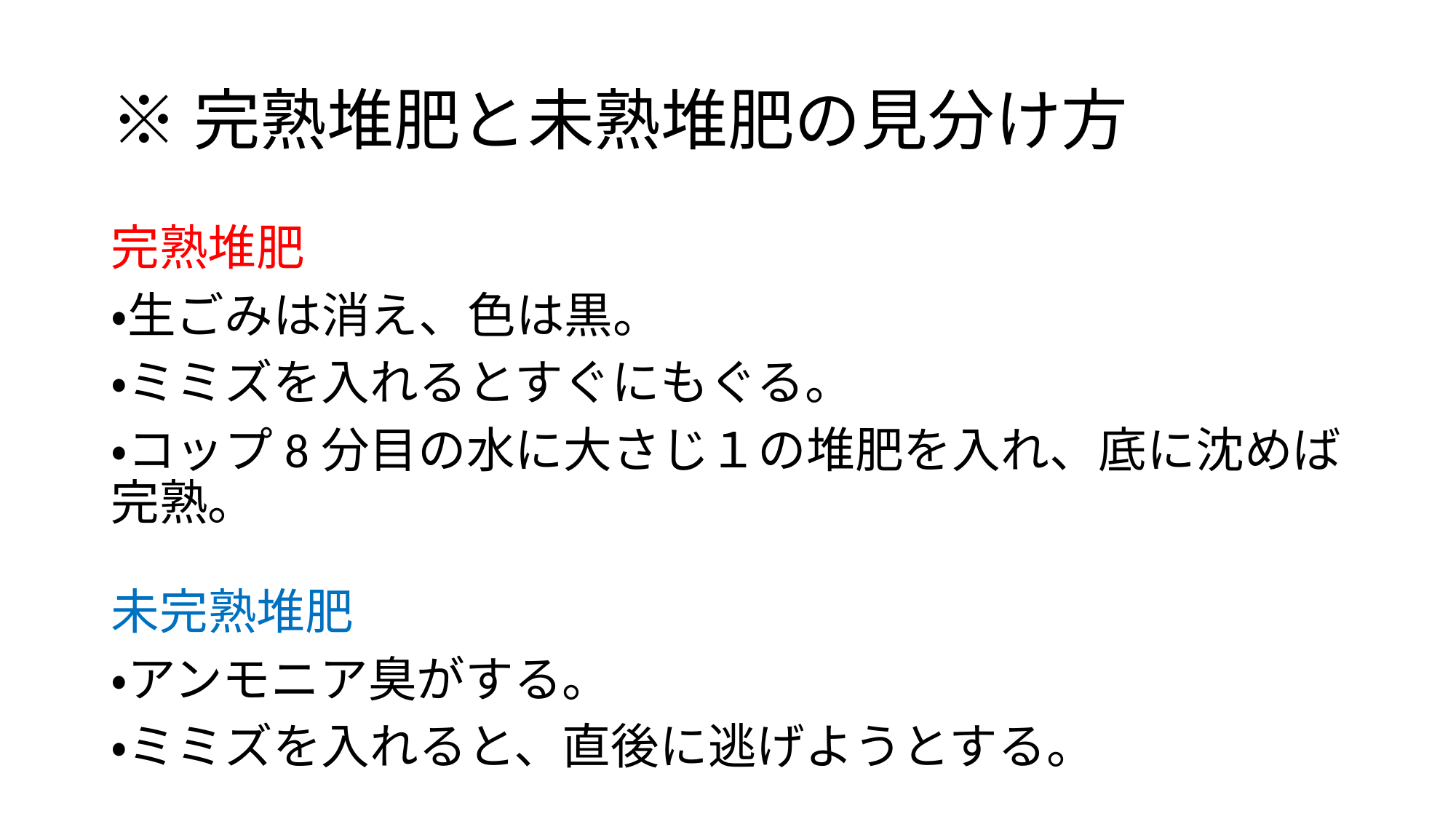

# ※完熟堆肥と未熟堆肥の見分け方
完熟堆肥
・生ごみは消え、色は黒。
・ミミズを入れるとすぐにもぐる。
・コップ8分目の水に大さじ１の堆肥を入れ、底に沈めば完熟。

未完熟堆肥
・アンモニア臭がする。
・ミミズを入れると、直後に逃げようとする。